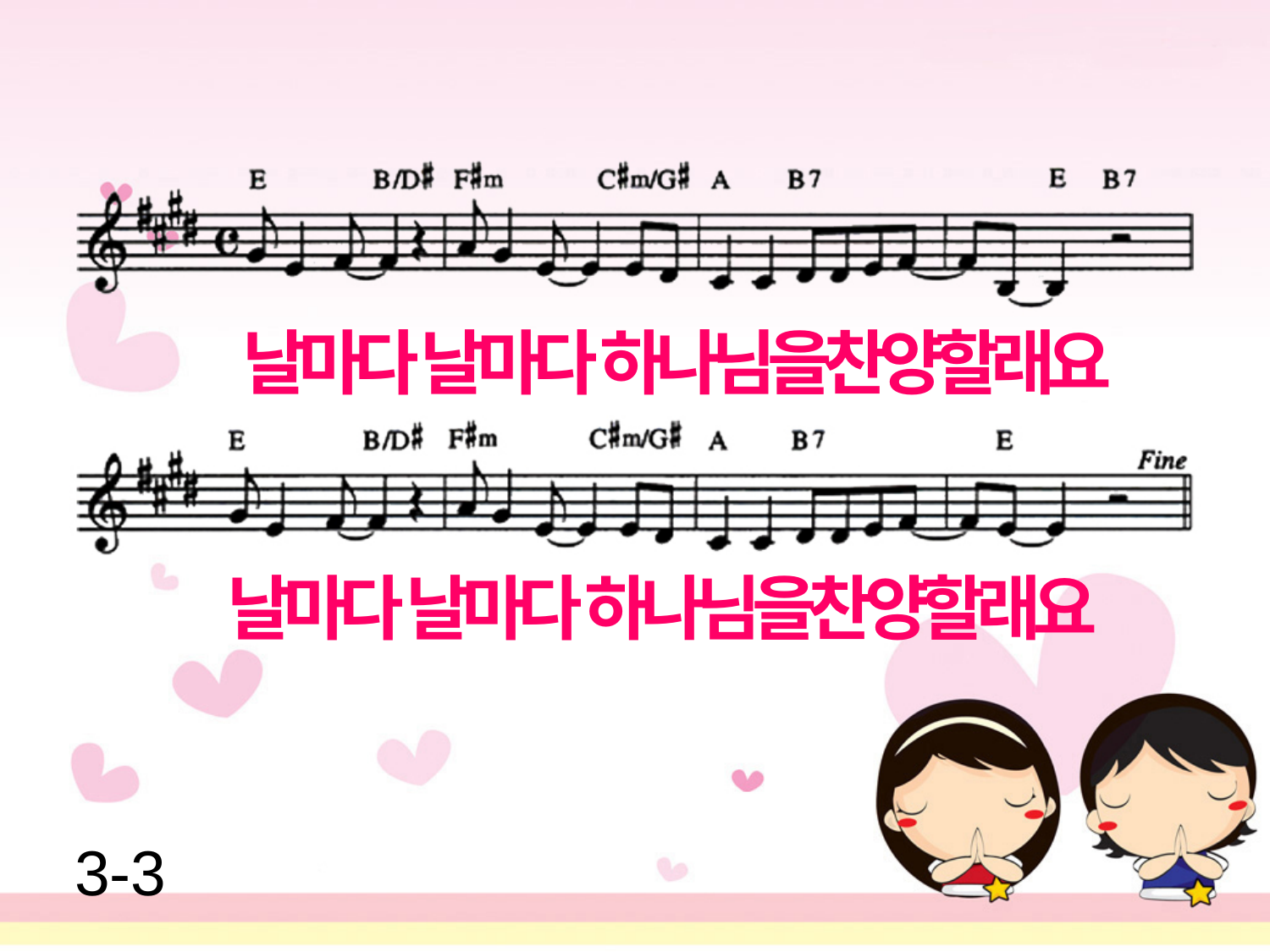

날마다 날마다 하나님을찬양할래요
날마다 날마다 하나님을찬양할래요
3-3